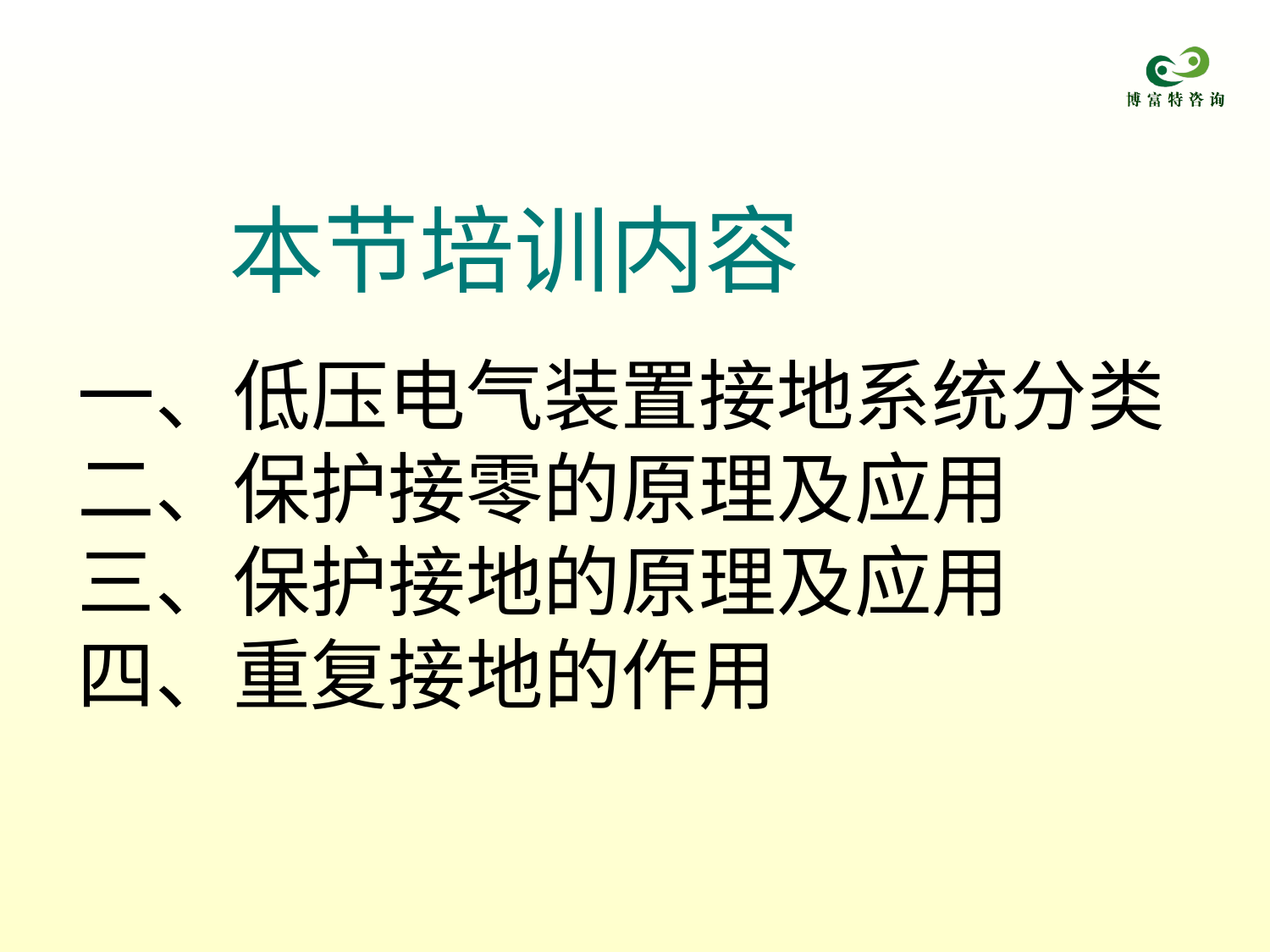

# 本节培训内容 一、低压电气装置接地系统分类 二、保护接零的原理及应用 三、保护接地的原理及应用 四、重复接地的作用
48